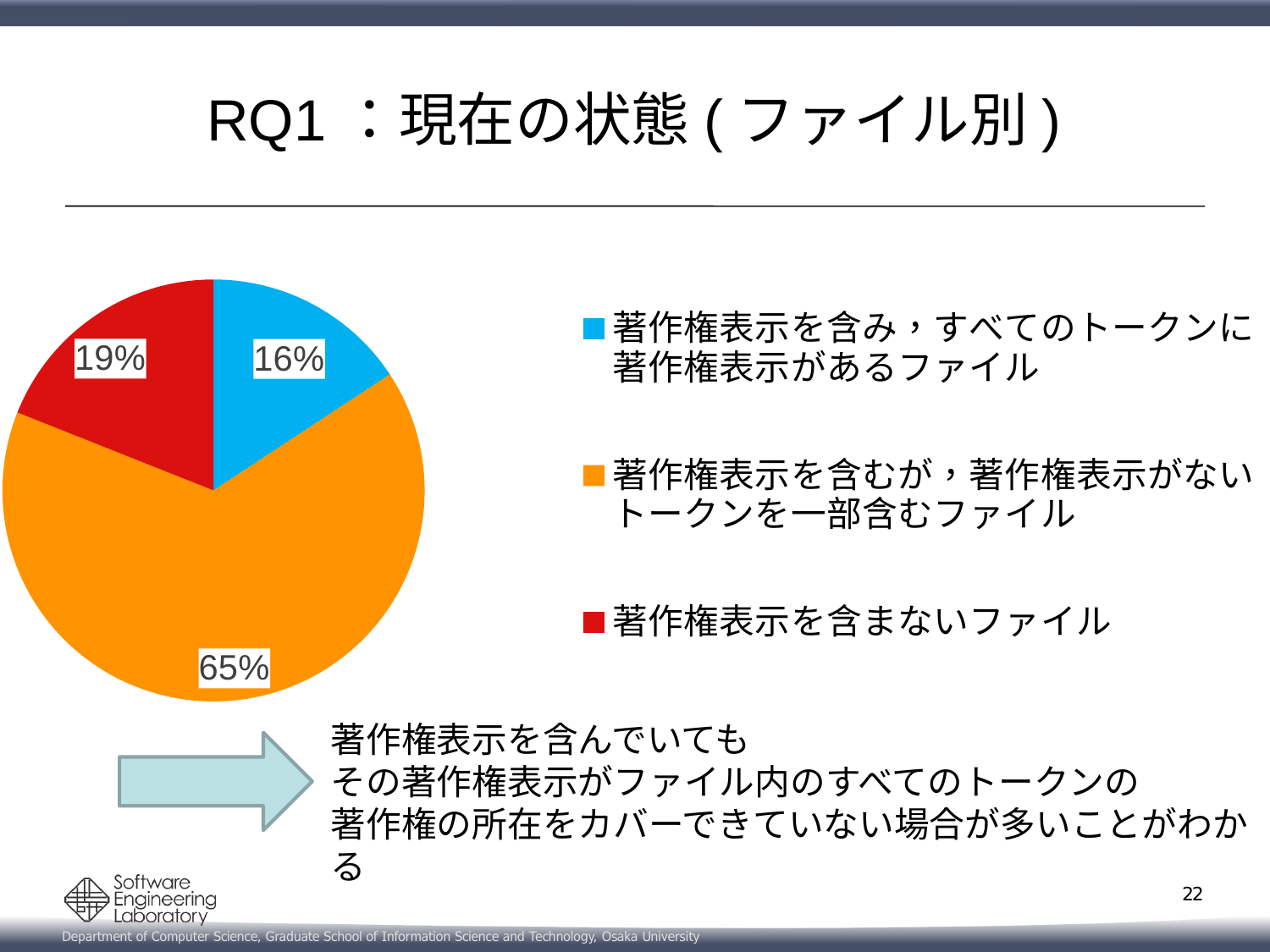

# RQ1：現在の状態(ファイル別)

### Chart

| Category | 列2 |
|---|---|
| 著作権表示を含み，すべてのトークンに
著作権表示があるファイル | 6719.0 |
| 著作権表示を含むが，著作権表示がないトークンを一部含むファイル | 27880.0 |
| 著作権表示を含まないファイル | 8102.0 |
著作権表示を含んでいても
その著作権表示がファイル内のすべてのトークンの
著作権の所在をカバーできていない場合が多いことがわかる

22